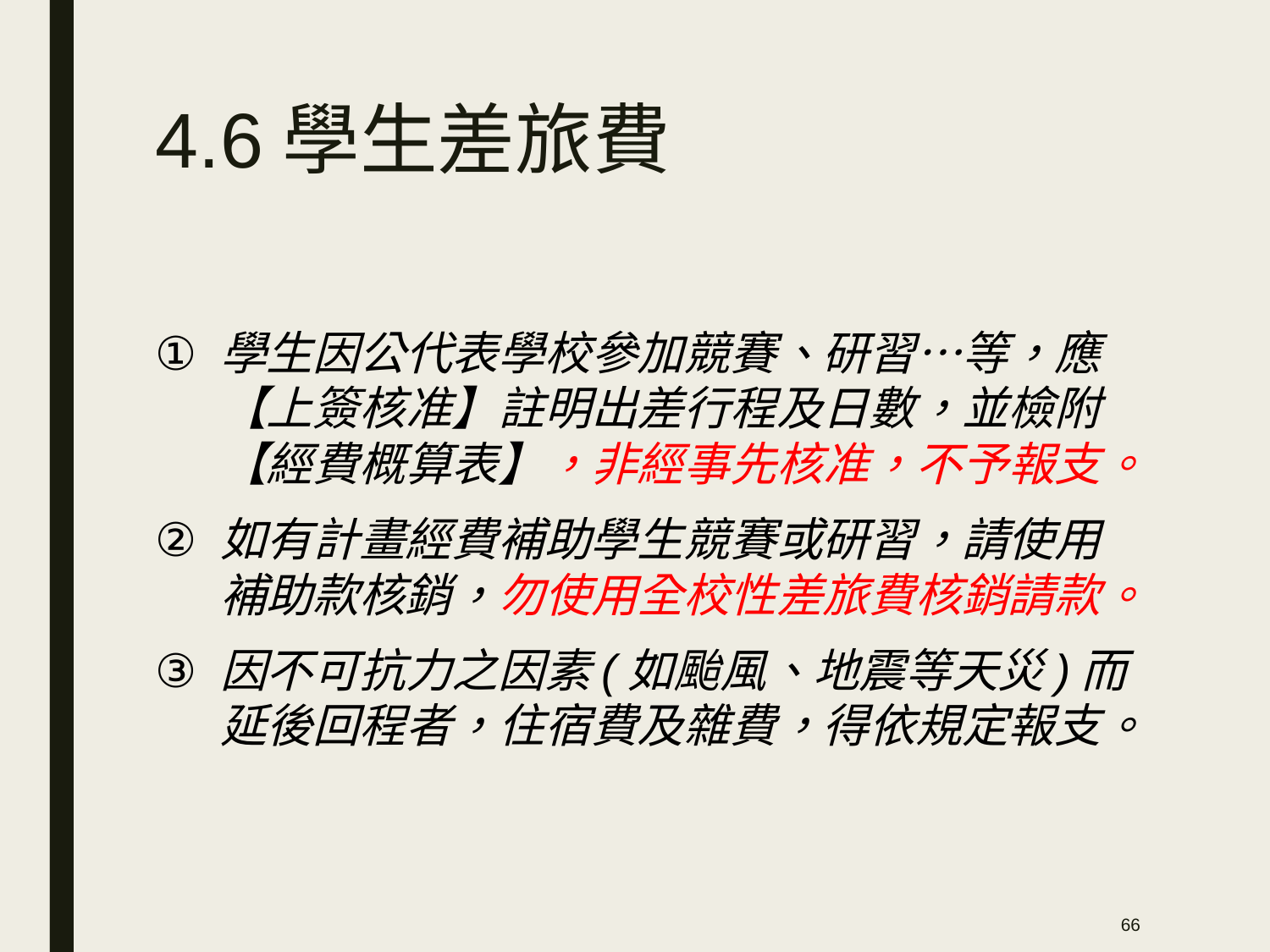

# 4.6學生差旅費
學生因公代表學校參加競賽、研習…等，應【上簽核准】註明出差行程及日數，並檢附【經費概算表】，非經事先核准，不予報支。
如有計畫經費補助學生競賽或研習，請使用補助款核銷，勿使用全校性差旅費核銷請款。
因不可抗力之因素(如颱風、地震等天災)而延後回程者，住宿費及雜費，得依規定報支。

66